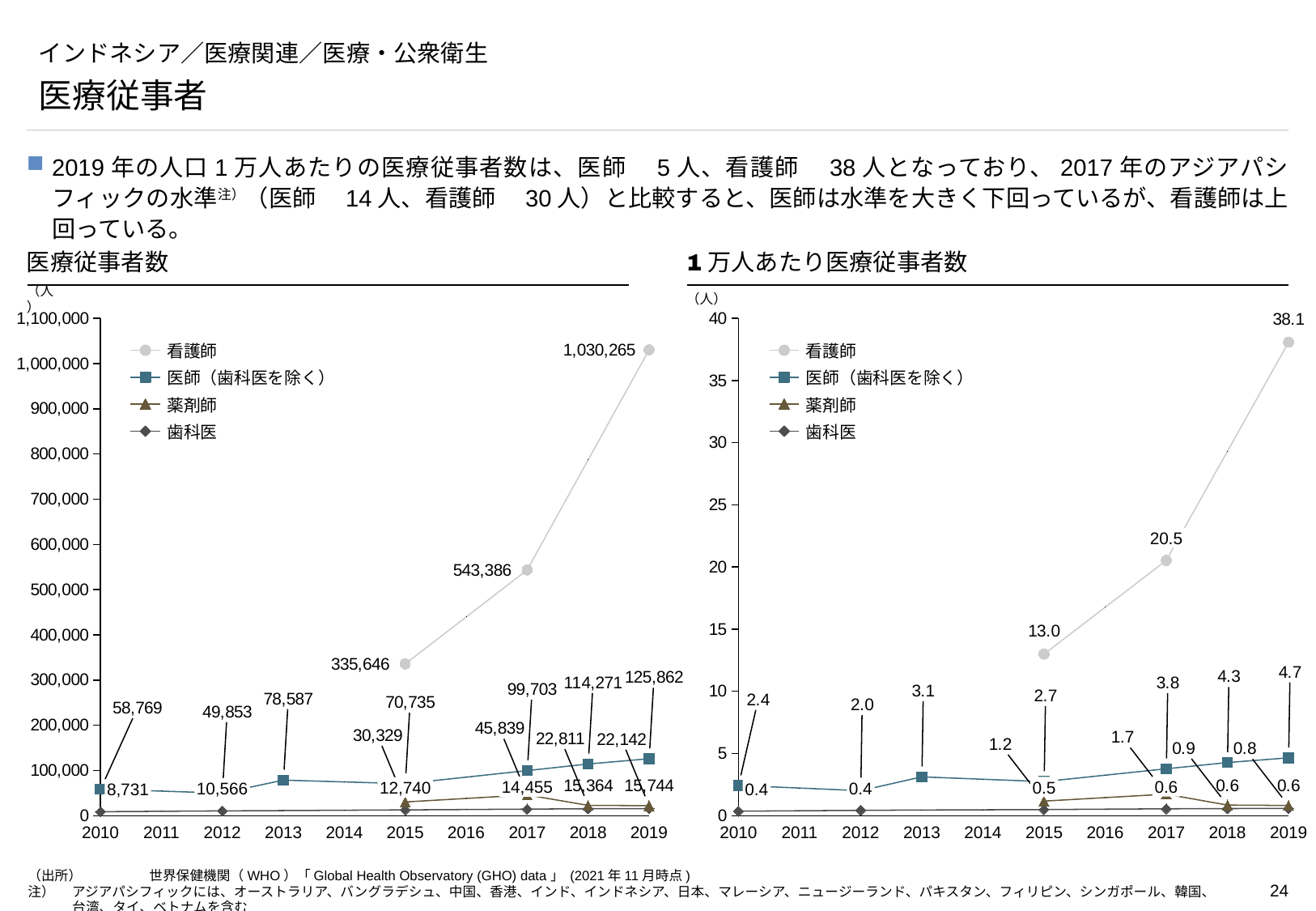

# インドネシア／医療関連／医療・公衆衛生
医療従事者
2019年の人口1万人あたりの医療従事者数は、医師　5人、看護師　38人となっており、2017年のアジアパシフィックの水準注）（医師　14人、看護師　30人）と比較すると、医師は水準を大きく下回っているが、看護師は上回っている。
医療従事者数
1万人あたり医療従事者数
（人）
（人）

### Chart

| Category |  |  |  |  |
|---|---|---|---|---|

### Chart

| Category |  |  |  |  |
|---|---|---|---|---|
看護師
看護師

医師（歯科医を除く）
医師（歯科医を除く）

薬剤師
薬剤師

歯科医
歯科医

20.5
0.6
14,455
0.5
12,740
0.4
10,566
0.4
8,731
2010
2011
2012
2013
2014
2015
2016
2017
2018
2019
2010
2011
2012
2013
2014
2015
2016
2017
2018
2019
（出所）	世界保健機関（WHO）「Global Health Observatory (GHO) data」 (2021年11月時点)
注）　	アジアパシフィックには、オーストラリア、バングラデシュ、中国、香港、インド、インドネシア、日本、マレーシア、ニュージーランド、パキスタン、フィリピン、シンガポール、韓国、台湾、タイ、ベトナムを含む